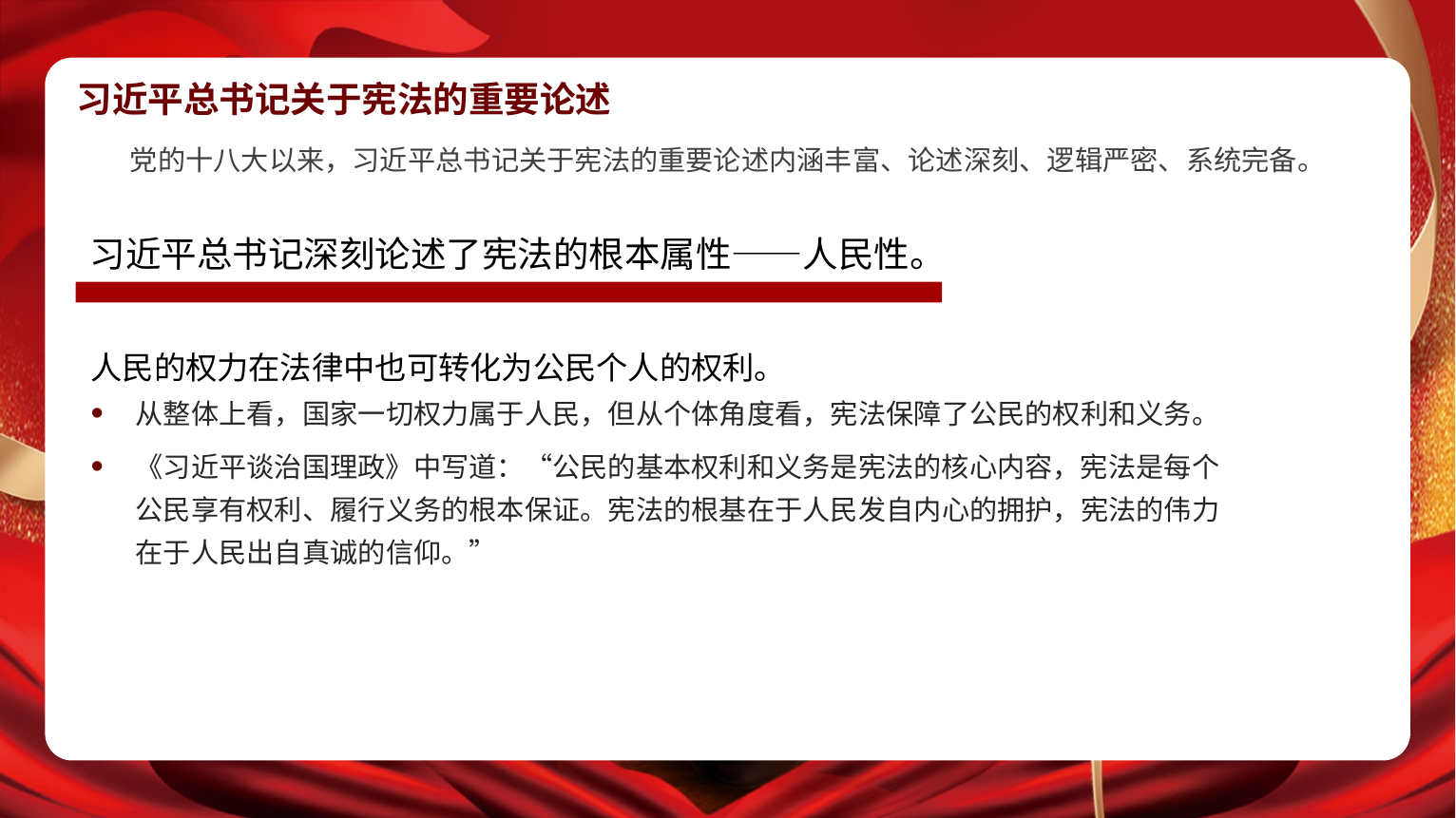

习近平总书记关于宪法的重要论述
党的十八大以来，习近平总书记关于宪法的重要论述内涵丰富、论述深刻、逻辑严密、系统完备。
习近平总书记深刻论述了宪法的根本属性——人民性。

人民的权力在法律中也可转化为公民个人的权利。
从整体上看，国家一切权力属于人民，但从个体角度看，宪法保障了公民的权利和义务。
《习近平谈治国理政》中写道：“公民的基本权利和义务是宪法的核心内容，宪法是每个公民享有权利、履行义务的根本保证。宪法的根基在于人民发自内心的拥护，宪法的伟力在于人民出自真诚的信仰。”